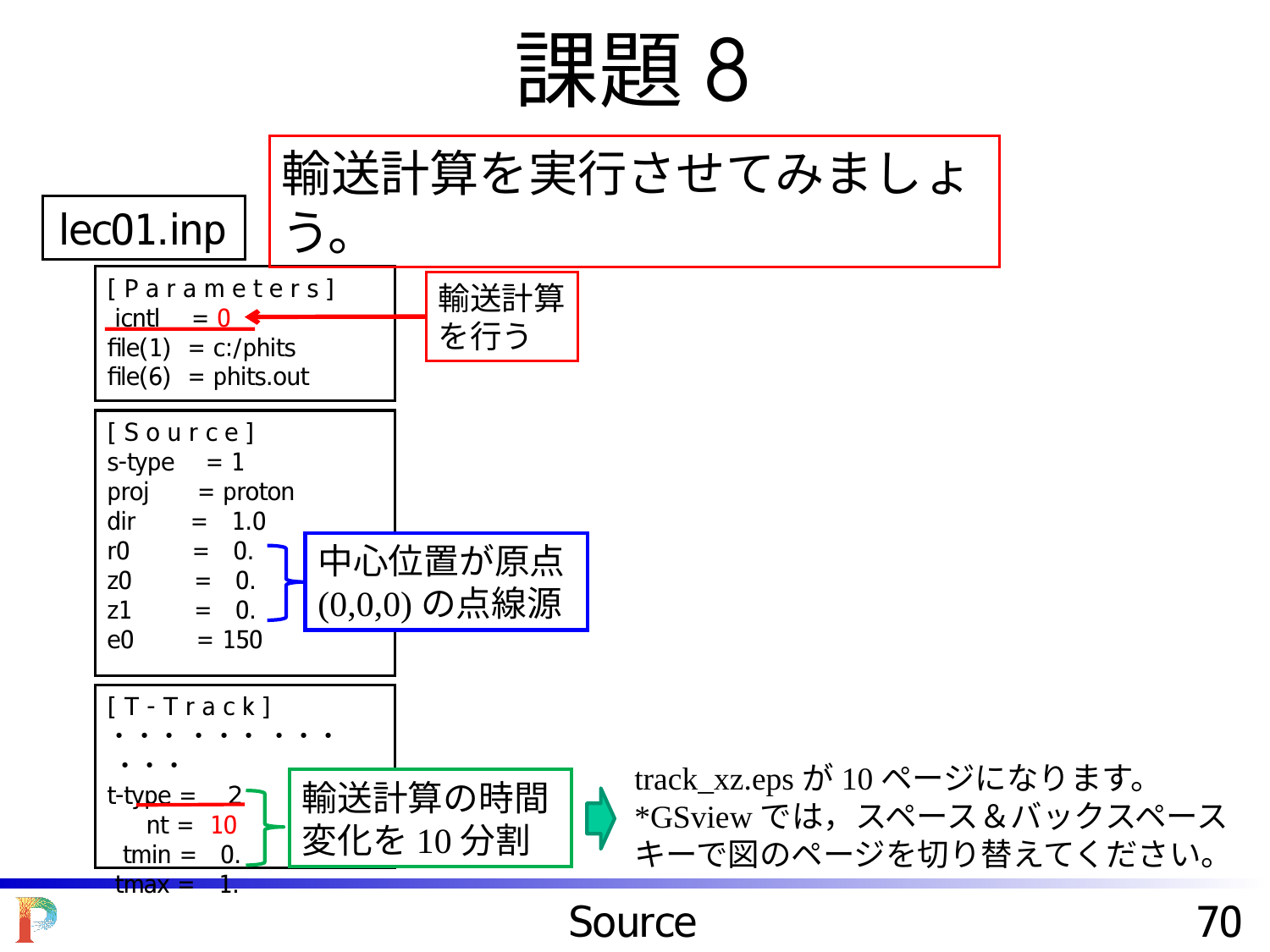

課題8
輸送計算を実行させてみましょう。
lec01.inp
[ P a r a m e t e r s ]
 icntl    = 0
file(1)  = c:/phits
file(6)  = phits.out
輸送計算
を行う

[ S o u r c e ]
s-type    = 1
proj      = proton
dir       =   1.0
r0        =   0.
z0        =   0.
z1        =   0.
e0        = 150
中心位置が原点(0,0,0)の点線源

[ T - T r a c k ]
・・・ ・・・ ・・・ ・・・
t-type =    2
     nt =  10
  tmin =   0.
 tmax =   1.
track_xz.epsが10ページになります。
*GSviewでは，スペース＆バックスペースキーで図のページを切り替えてください。
輸送計算の時間変化を10分割

Source